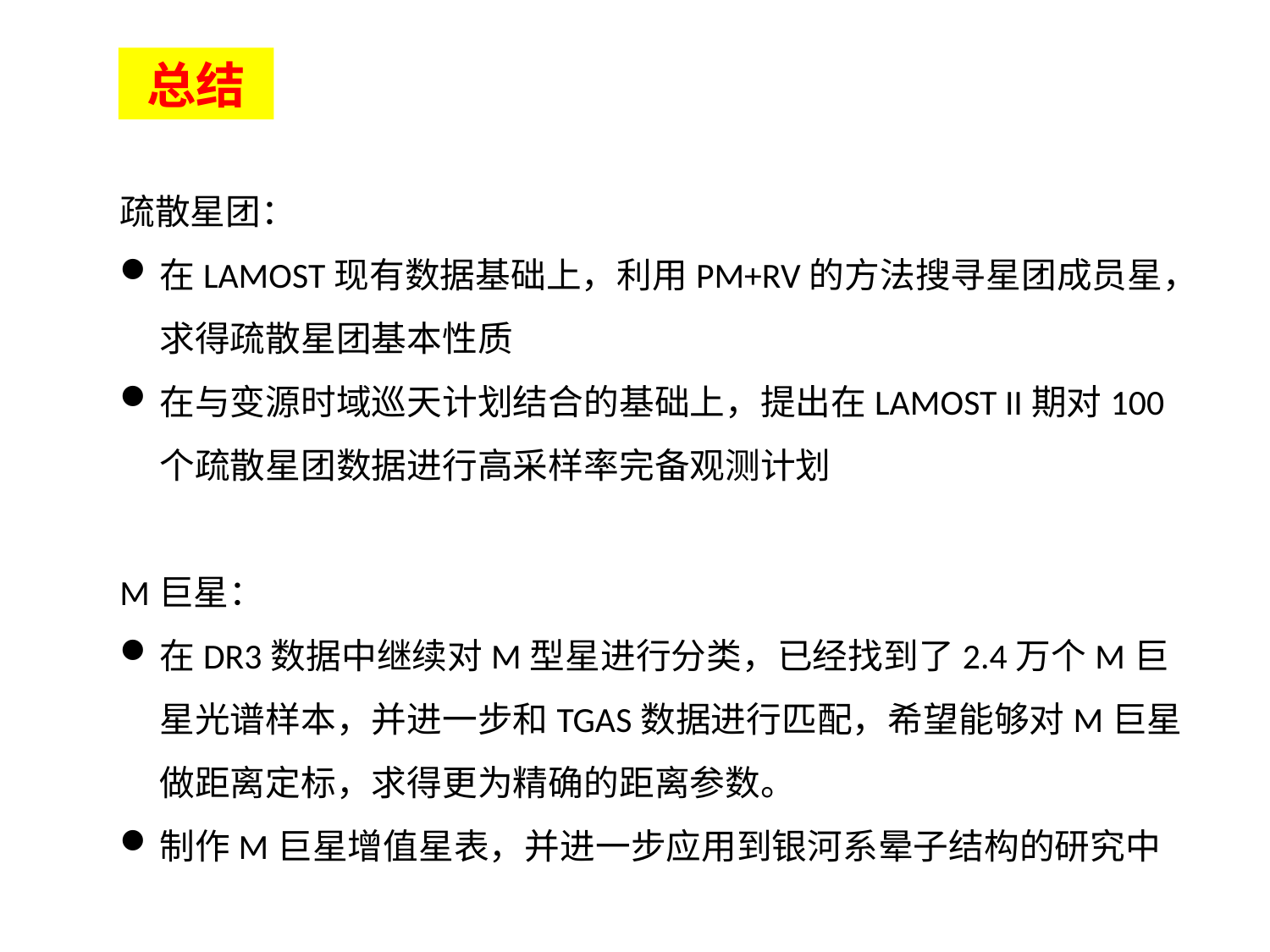

总结
疏散星团：
在LAMOST现有数据基础上，利用PM+RV的方法搜寻星团成员星，求得疏散星团基本性质
在与变源时域巡天计划结合的基础上，提出在LAMOST II期对100个疏散星团数据进行高采样率完备观测计划

M巨星：
在DR3数据中继续对M型星进行分类，已经找到了2.4万个M巨星光谱样本，并进一步和TGAS数据进行匹配，希望能够对M巨星做距离定标，求得更为精确的距离参数。
制作M巨星增值星表，并进一步应用到银河系晕子结构的研究中